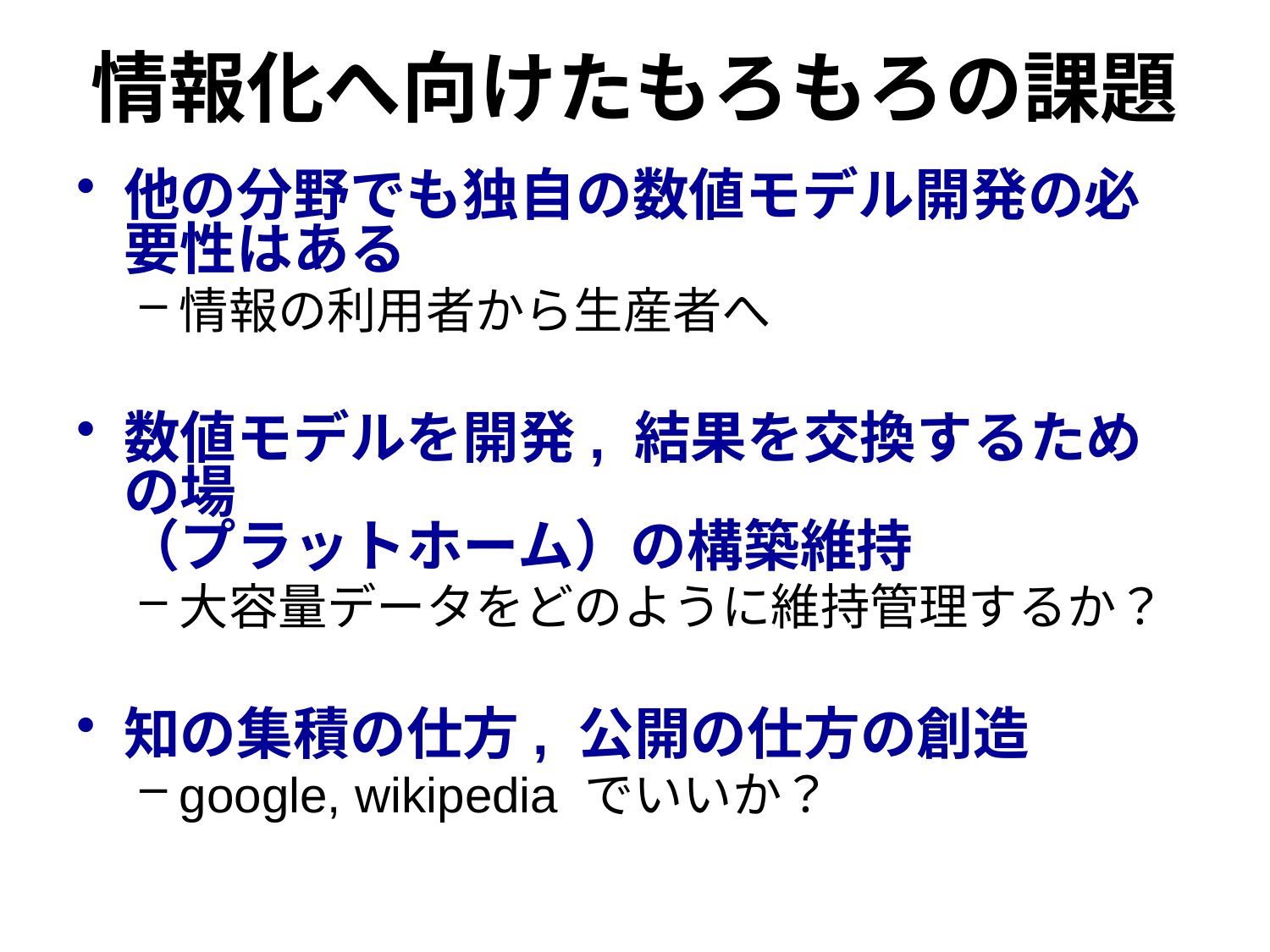

# 情報化へ向けたもろもろの課題
他の分野でも独自の数値モデル開発の必要性はある
情報の利用者から生産者へ

数値モデルを開発, 結果を交換するための場
（プラットホーム）の構築維持
大容量データをどのように維持管理するか？

知の集積の仕方, 公開の仕方の創造
google, wikipedia でいいか？